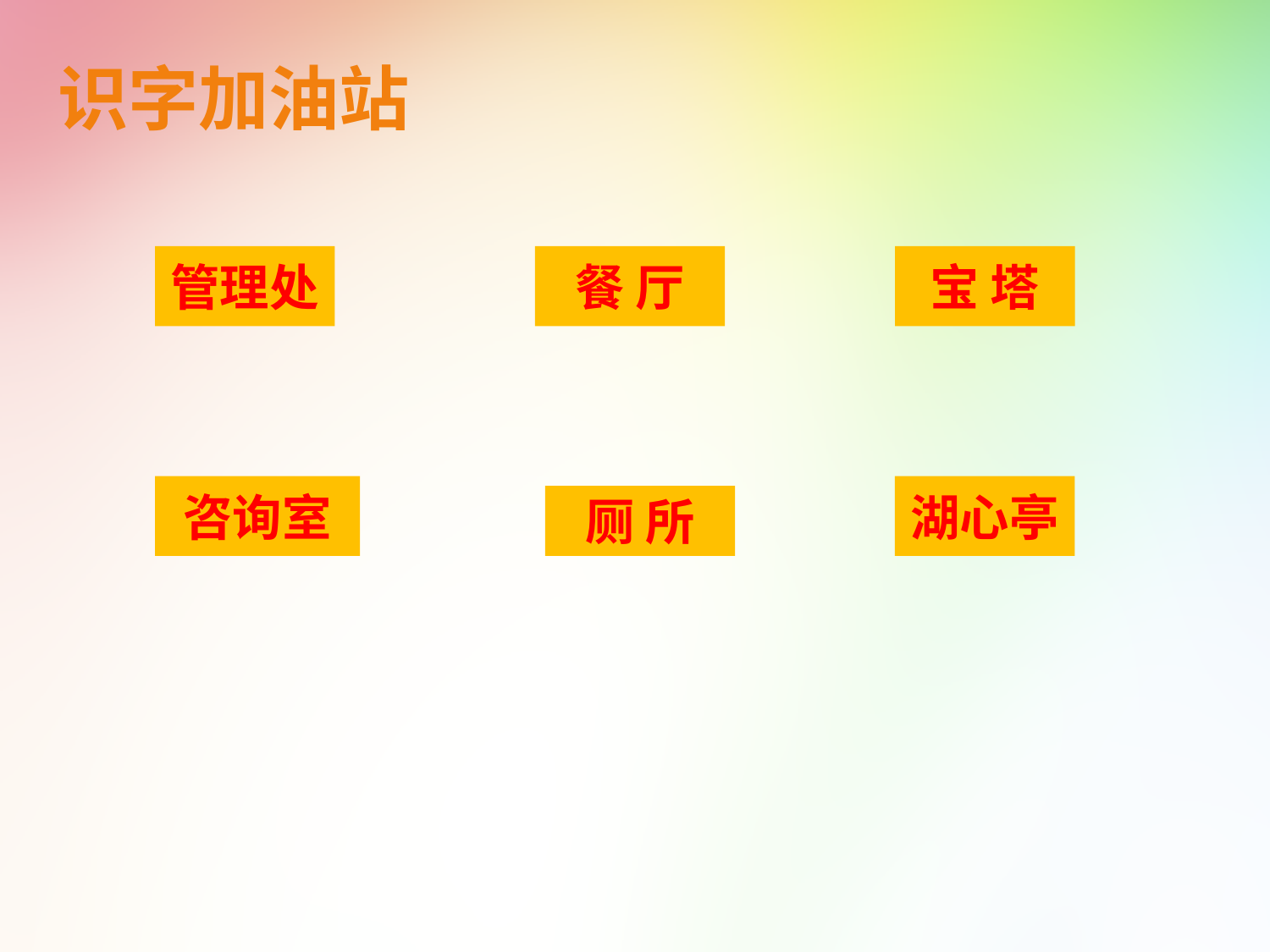

# 识字加油站
管理处
餐 厅
宝 塔
咨询室
湖心亭
厕 所